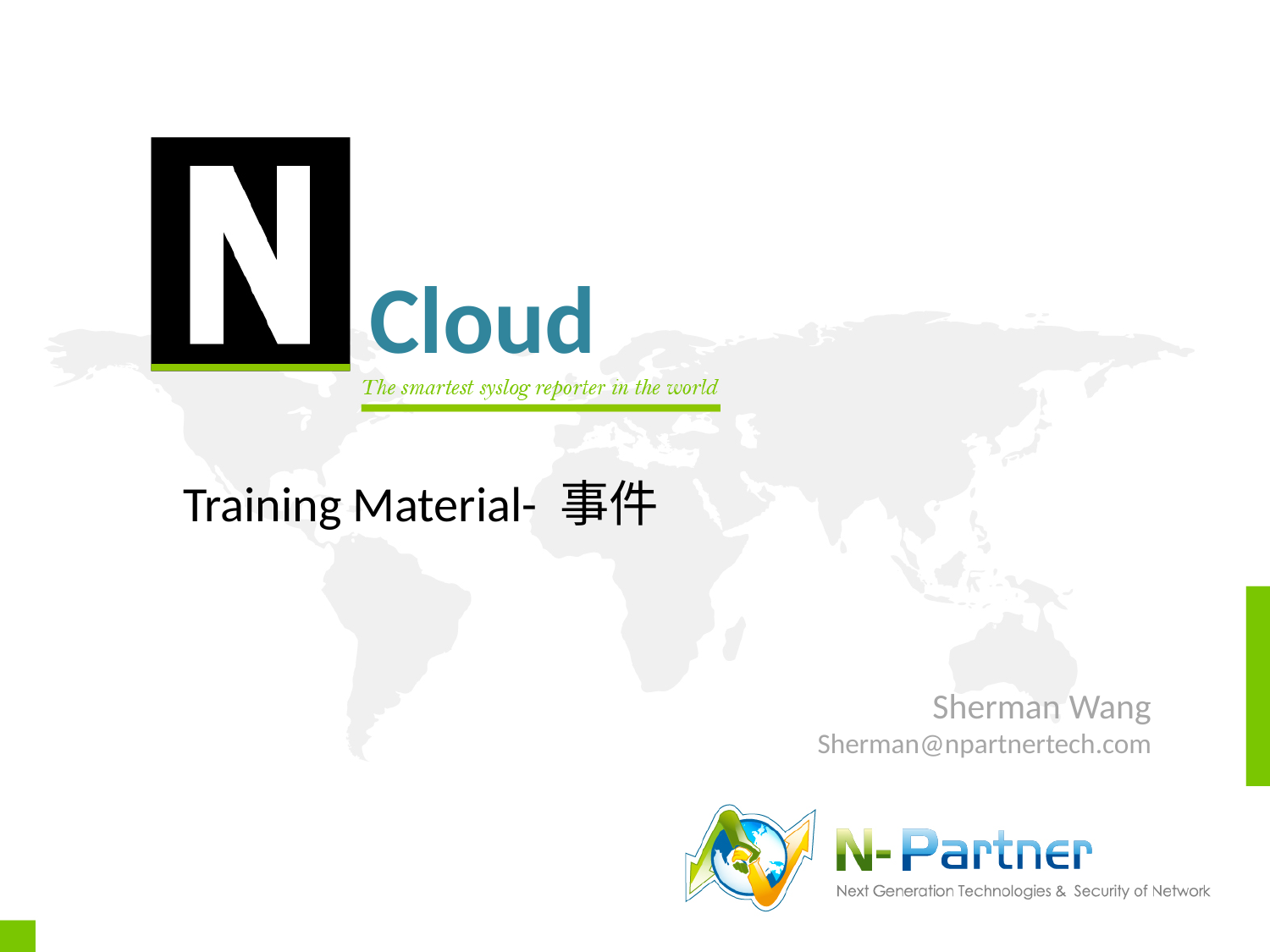

Cloud

Training Material- 事件
Sherman Wang
Sherman@npartnertech.com